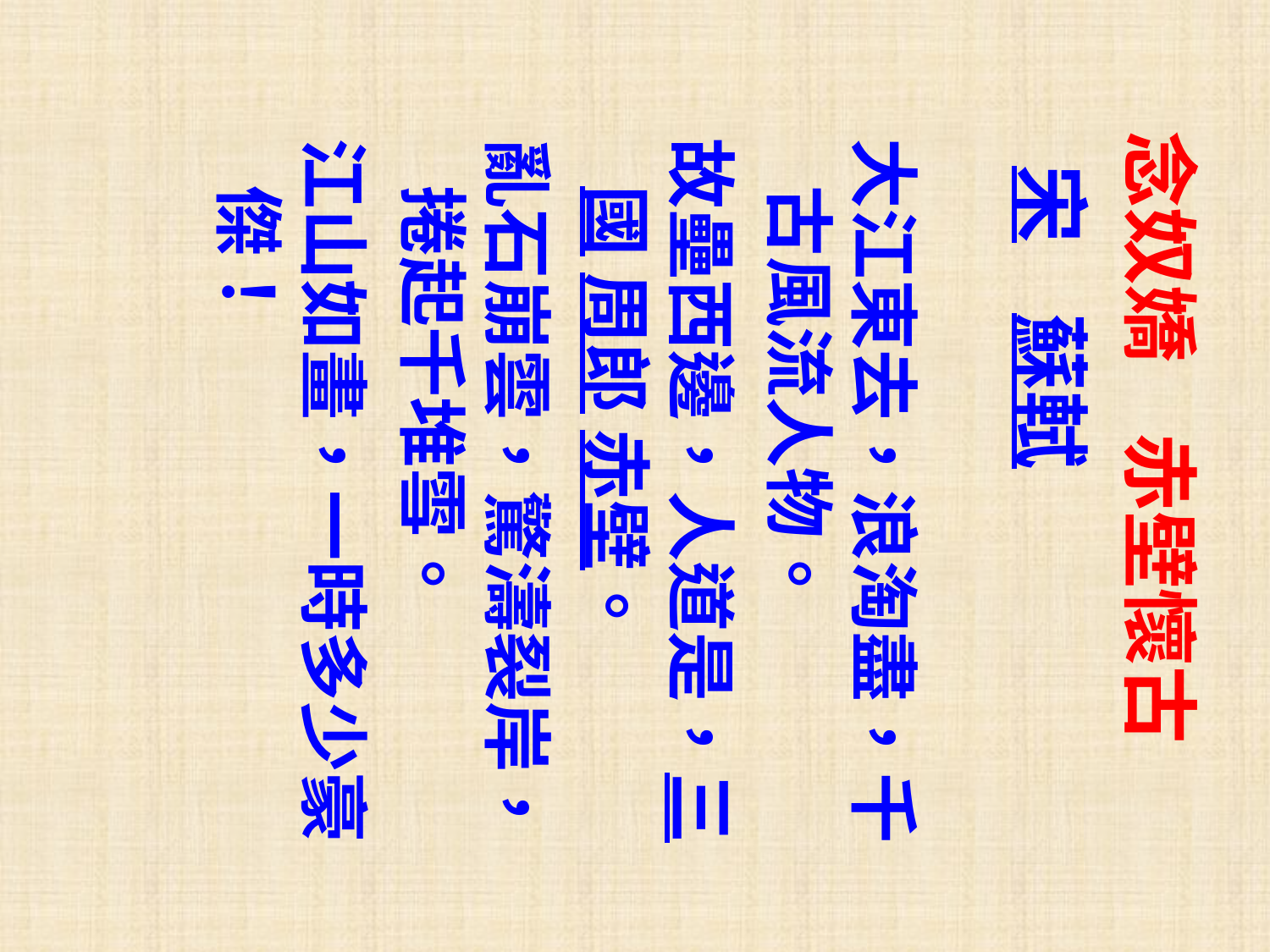

念奴嬌    赤壁懷古
   宋    蘇軾
大江東去，浪淘盡，千古風流人物。
故壘西邊，人道是，三國 周郎 赤壁。
亂石崩雲，驚濤裂岸，捲起千堆雪。
江山如畫，一時多少豪傑！